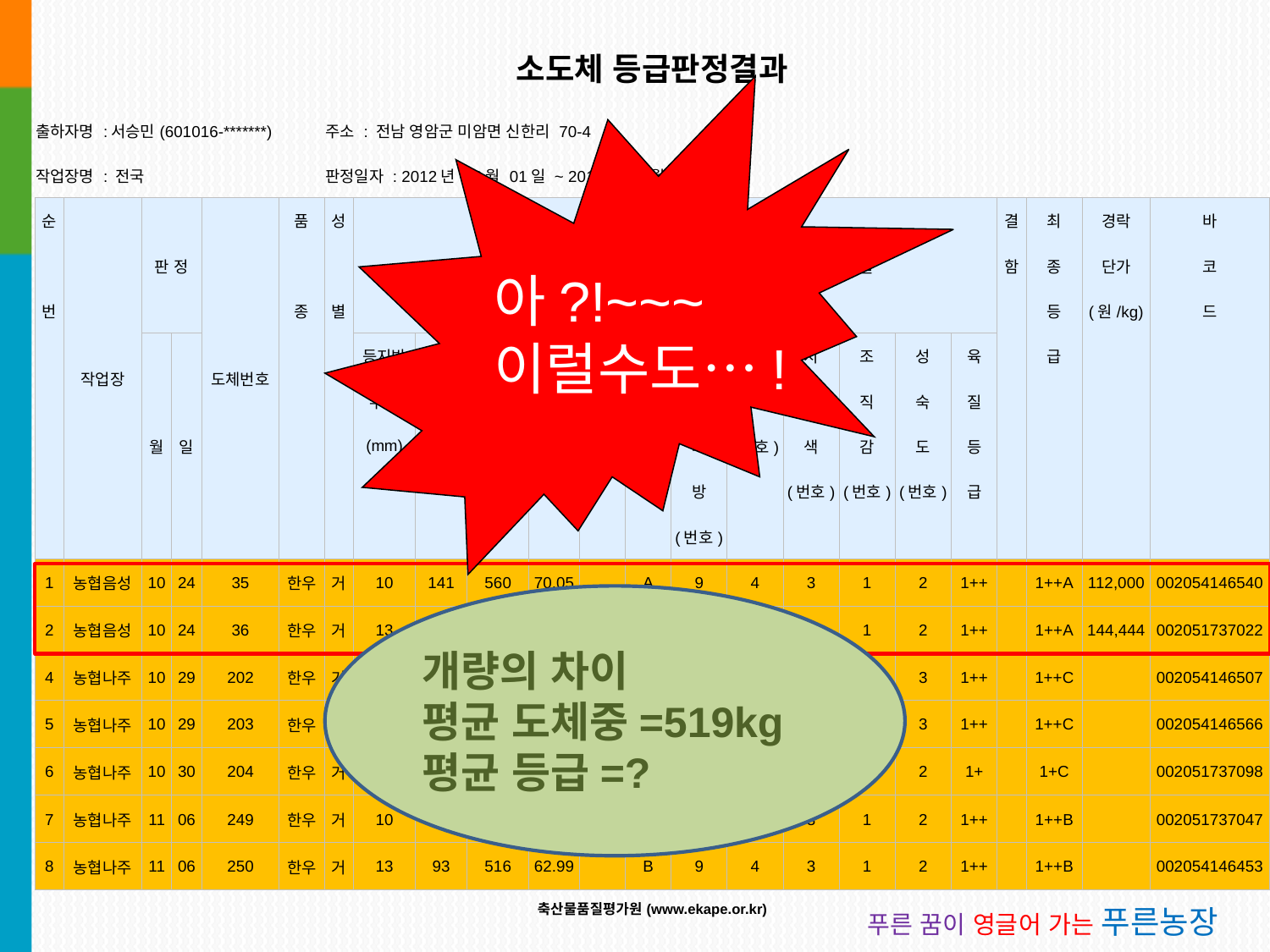

| 소도체 등급판정결과 |  |  |  |  |  |  |  |  |  |  |  |  |  |  |  |  |  |  |  |  |  |  |
| --- | --- | --- | --- | --- | --- | --- | --- | --- | --- | --- | --- | --- | --- | --- | --- | --- | --- | --- | --- | --- | --- | --- |
| 출하자명 :서승민(601016-\*\*\*\*\*\*\*) |  |  |  |  |  | 주소 : 전남 영암군 미암면 신한리 70-4 |  |  |  |  |  |  |  |  |  |  |  |  |  |  |  |  |
| 작업장명 : 전국 |  |  |  |  |  | 판정일자 : 2012년 10월 01일 ~ 2012년 11월 20일 |  |  |  |  |  |  |  |  |  |  |  |  |  |  |  |  |
| 순 | 작업장 | 판 정 |  | 도체번호 | 품 | 성 | 육            량 |  |  |  |  |  | 육           질 |  |  |  |  |  | 결 | 최 | 경락 | 바 |
|  |  |  |  |  |  |  |  |  |  |  |  |  |  |  |  |  |  |  | 함 | 종 | 단가 | 코 |
| 번 |  |  |  |  | 종 | 별 |  |  |  |  |  |  |  |  |  |  |  |  |  | 등 | (원/kg) | 드 |
|  |  | 월 | 일 |  |  |  | 등지방 | 등심 | 도체중 | 육량 | 등급 | 육량 | 근 | 육 | 지 | 조 | 성 | 육 |  | 급 |  |  |
|  |  |  |  |  |  |  | 두께 | 면적 | (kg) | 지수 | 보정 | 등급 | 내 | 색 | 방 | 직 | 숙 | 질 |  |  |  |  |
|  |  |  |  |  |  |  | (mm) | (cm2) |  |  |  |  | 지 | (번호) | 색 | 감 | 도 | 등 |  |  |  |  |
|  |  |  |  |  |  |  |  |  |  |  |  |  | 방 |  | (번호) | (번호) | (번호) | 급 |  |  |  |  |
|  |  |  |  |  |  |  |  |  |  |  |  |  | (번호) |  |  |  |  |  |  |  |  |  |
| 1 | 농협음성 | 10 | 24 | 35 | 한우 | 거 | 10 | 141 | 560 | 70.05 |  | A | 9 | 4 | 3 | 1 | 2 | 1++ |  | 1++A | 112,000 | 002054146540 |
| 2 | 농협음성 | 10 | 24 | 36 | 한우 | 거 | 13 | 142 | 478 | 70.27 |  | A | 9 | 4 | 3 | 1 | 2 | 1++ |  | 1++A | 144,444 | 002051737022 |
| 4 | 농협나주 | 10 | 29 | 202 | 한우 | 거 | 16 | 96 | 471 | 62.59 |  | C | 8 | 4 | 3 | 1 | 3 | 1++ |  | 1++C |  | 002054146507 |
| 5 | 농협나주 | 10 | 29 | 203 | 한우 | 거 | 21 | 113 | 557 | 59.61 |  | C | 9 | 5 | 3 | 1 | 3 | 1++ |  | 1++C |  | 002054146566 |
| 6 | 농협나주 | 10 | 30 | 204 | 한우 | 거 | 25 | 92 | 563 | 54.23 |  | C | 6 | 5 | 3 | 1 | 2 | 1+ |  | 1+C |  | 002051737098 |
| 7 | 농협나주 | 11 | 06 | 249 | 한우 | 거 | 10 | 86 | 445 | 65.66 |  | B | 8 | 5 | 3 | 1 | 2 | 1++ |  | 1++B |  | 002051737047 |
| 8 | 농협나주 | 11 | 06 | 250 | 한우 | 거 | 13 | 93 | 516 | 62.99 |  | B | 9 | 4 | 3 | 1 | 2 | 1++ |  | 1++B |  | 002054146453 |
| 축산물품질평가원(www.ekape.or.kr) |  |  |  |  |  |  |  |  |  |  |  |  |  |  |  |  |  |  |  |  |  |  |
아?!~~~
이럴수도…!

개량의 차이
평균 도체중=519kg
평균 등급=?
푸른 꿈이 영글어 가는 푸른농장